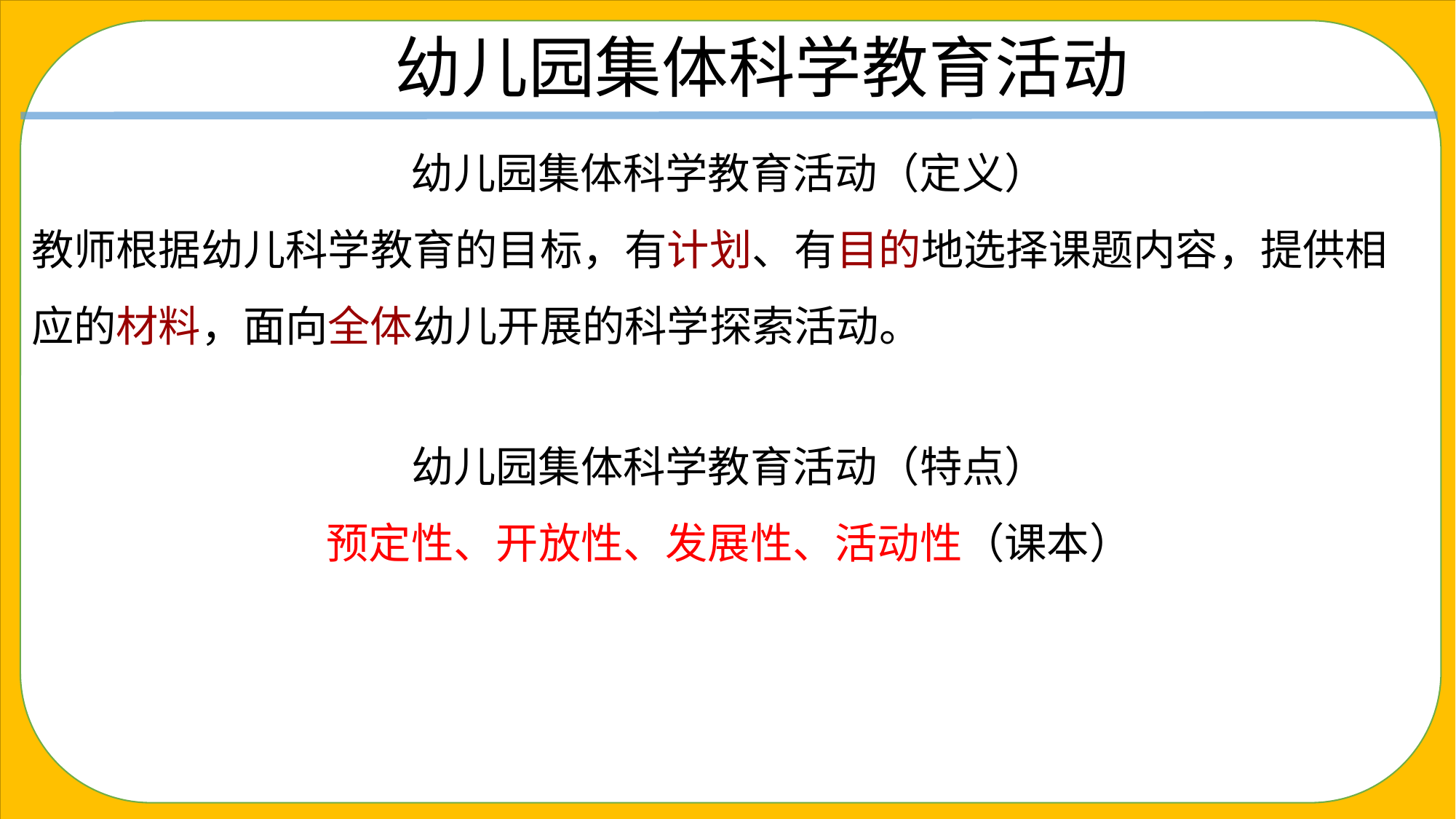

幼儿园集体科学教育活动
幼儿园集体科学教育活动（定义）
教师根据幼儿科学教育的目标，有计划、有目的地选择课题内容，提供相应的材料，面向全体幼儿开展的科学探索活动。

幼儿园集体科学教育活动（特点）
预定性、开放性、发展性、活动性（课本）